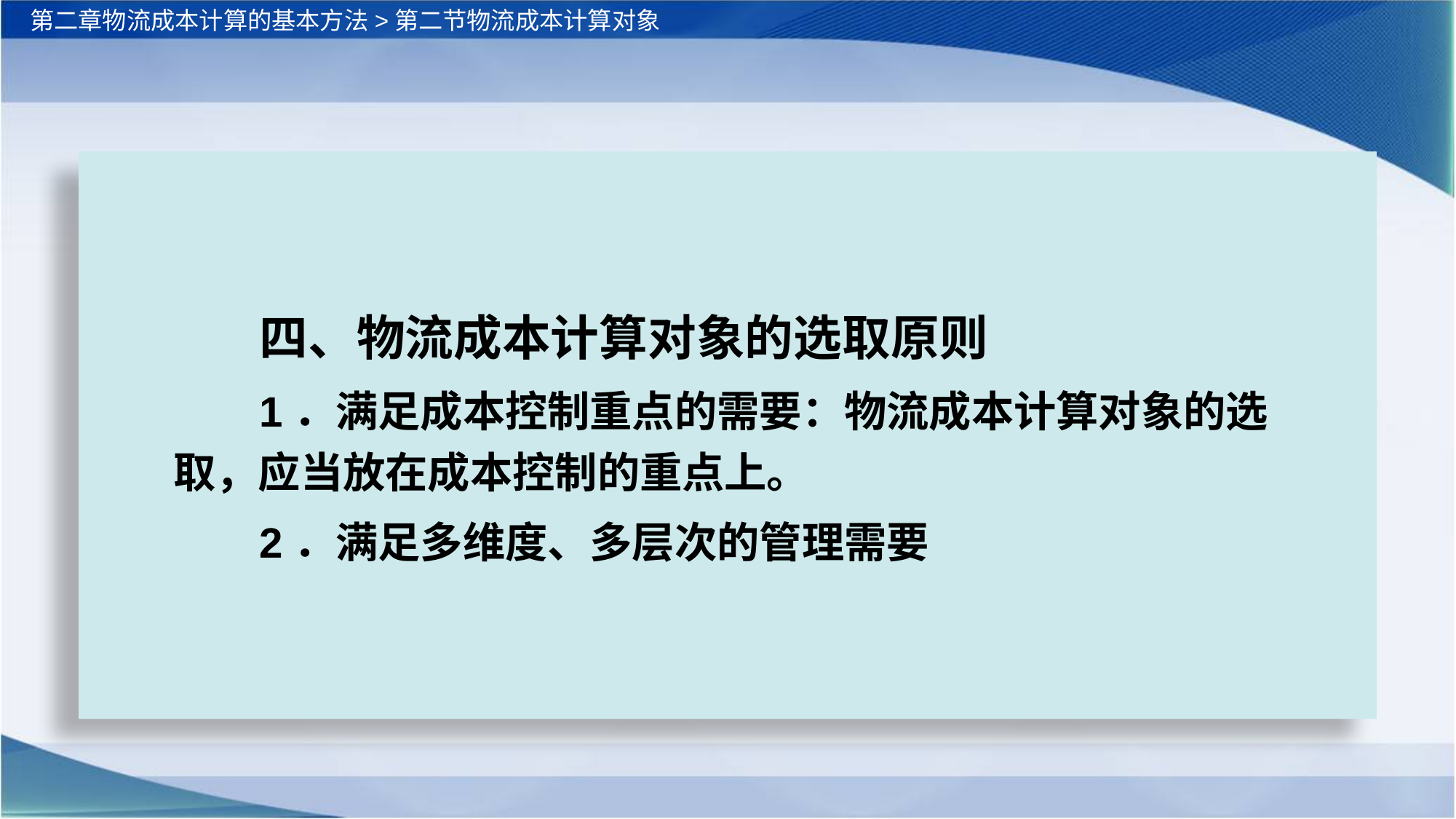

第二章物流成本计算的基本方法>第二节物流成本计算对象
四、物流成本计算对象的选取原则
1．满足成本控制重点的需要：物流成本计算对象的选取，应当放在成本控制的重点上。
2．满足多维度、多层次的管理需要